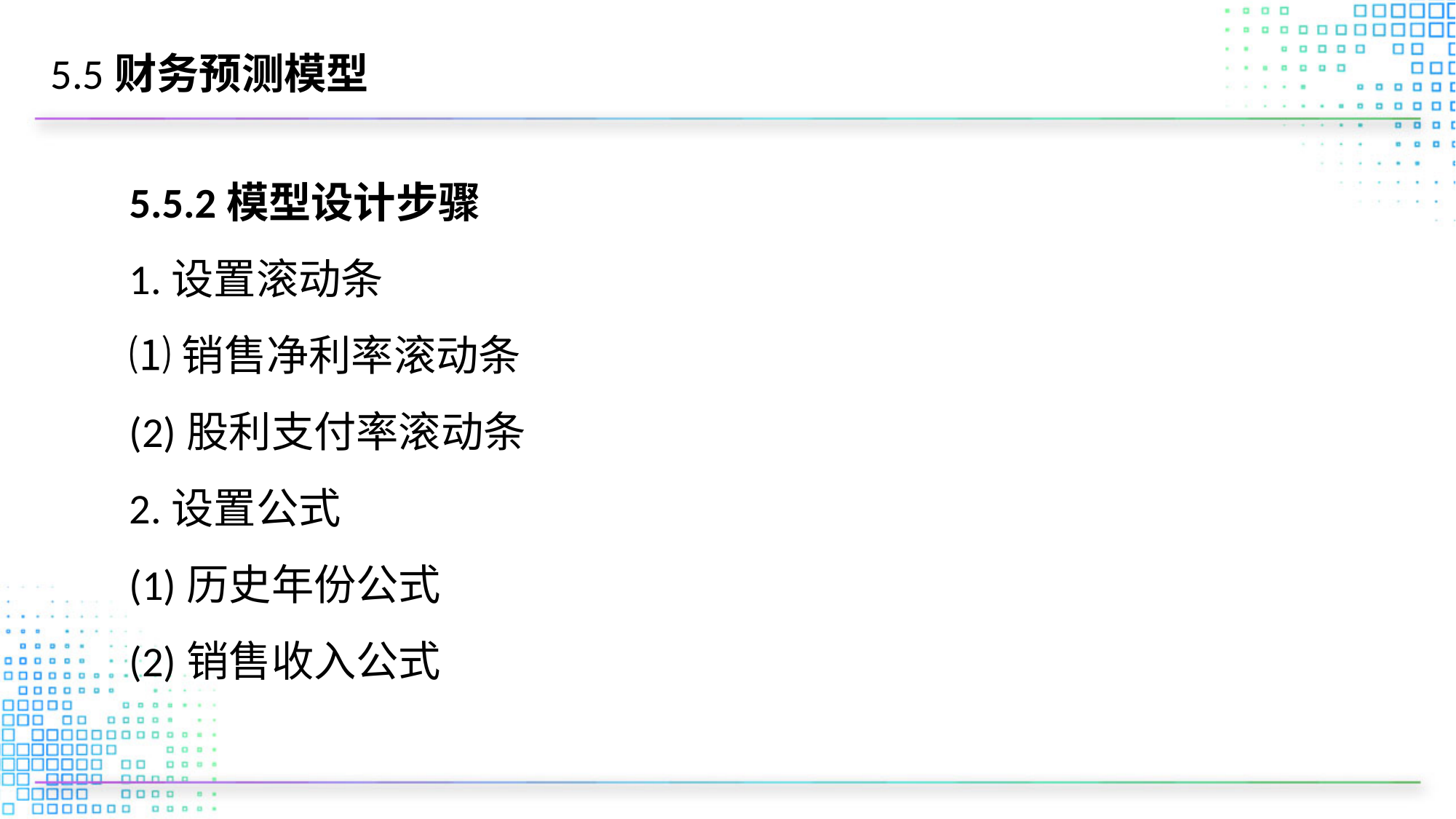

# 5.5财务预测模型
5.5.2模型设计步骤
1.设置滚动条
⑴销售净利率滚动条
(2)股利支付率滚动条
2.设置公式
(1)历史年份公式
(2)销售收入公式